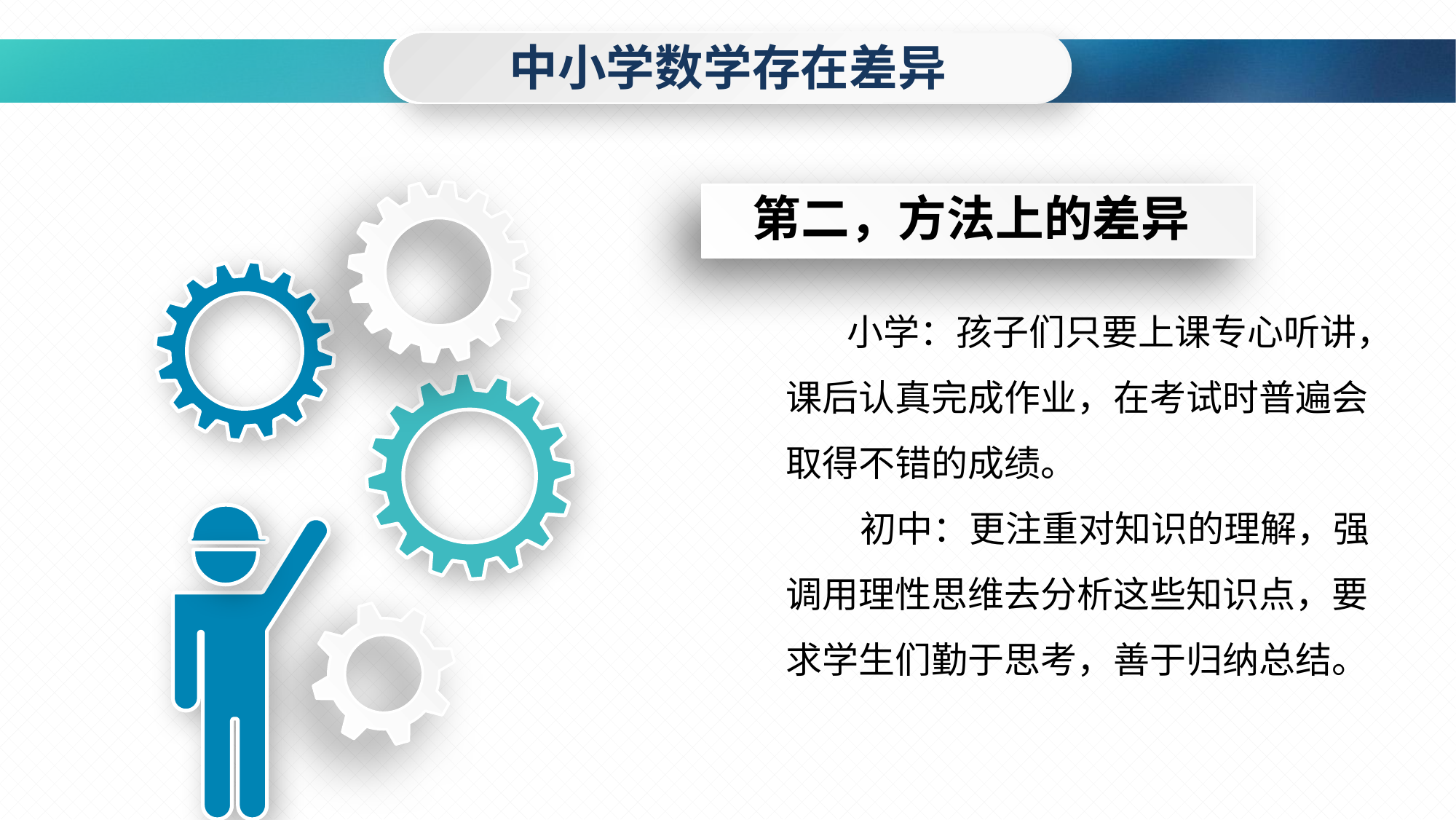

中小学数学存在差异

第二，方法上的差异

        小学：孩子们只要上课专心听讲，课后认真完成作业，在考试时普遍会取得不错的成绩。
        初中：更注重对知识的理解，强调用理性思维去分析这些知识点，要求学生们勤于思考，善于归纳总结。